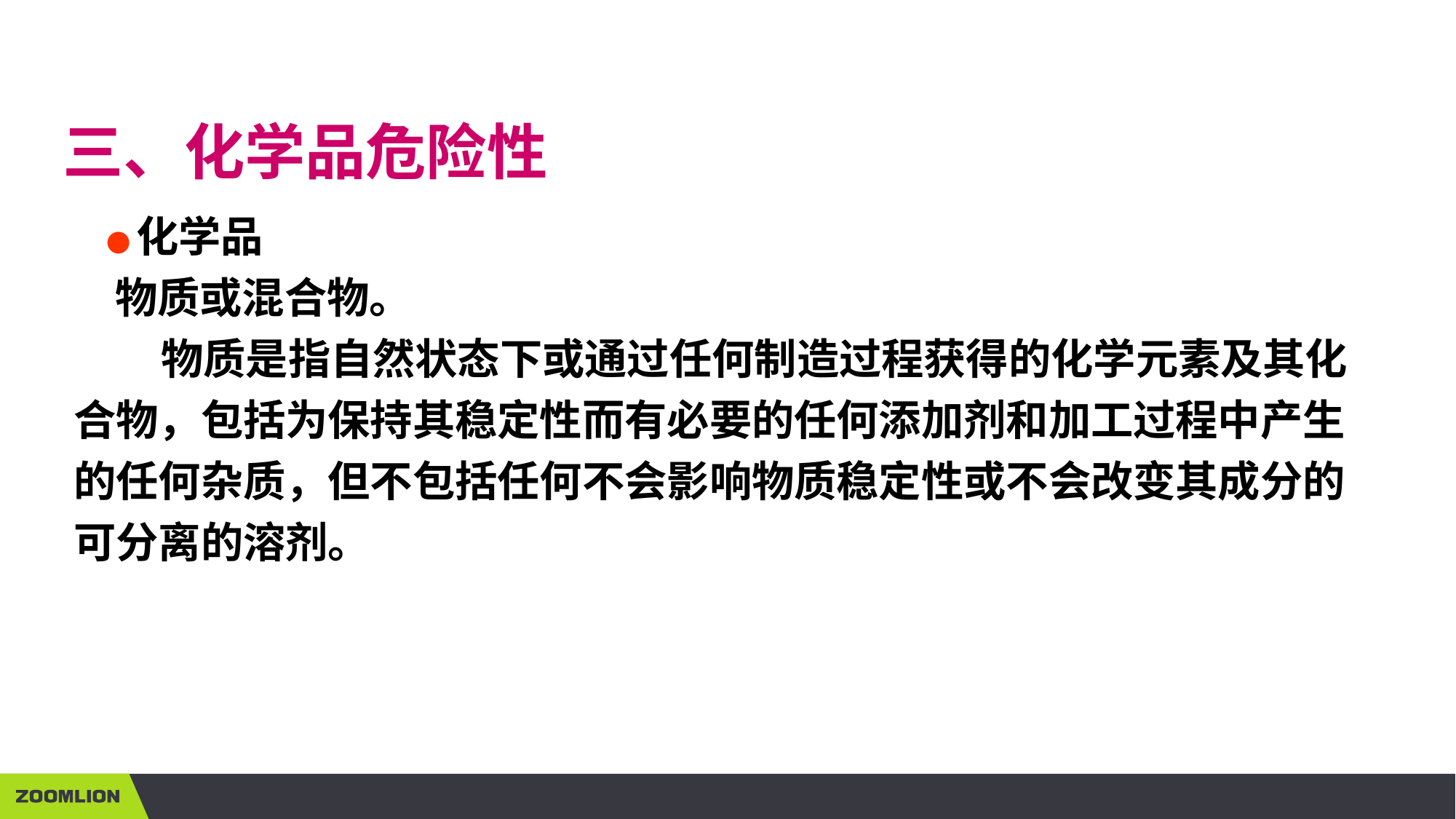

三、化学品危险性

    ●化学品
    物质或混合物。
        物质是指自然状态下或通过任何制造过程获得的化学元素及其化合物，包括为保持其稳定性而有必要的任何添加剂和加工过程中产生的任何杂质，但不包括任何不会影响物质稳定性或不会改变其成分的可分离的溶剂。